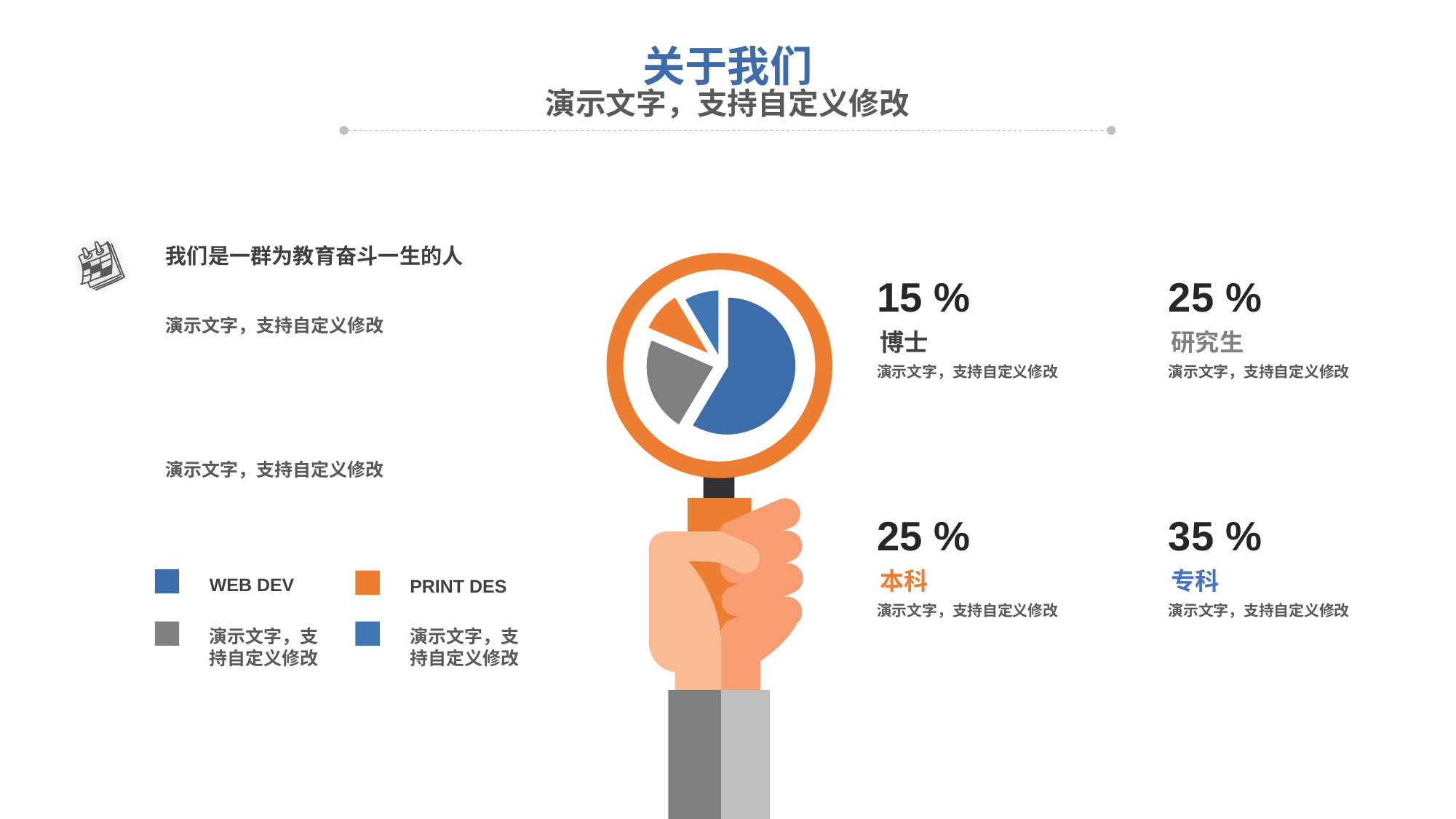

关于我们
演示文字，支持自定义修改
我们是一群为教育奋斗一生的人

15 %
博士
演示文字，支持自定义修改
25 %
研究生
演示文字，支持自定义修改

### Chart

| Category | Sales |
|---|---|
| Price 1 | 8.2 |
| Price 2 | 3.2 |
| Price 3 | 1.4 |
| Price 4 | 1.2 |
演示文字，支持自定义修改
演示文字，支持自定义修改
25 %
本科
演示文字，支持自定义修改
35 %
专科
演示文字，支持自定义修改
WEB DEV

PRINT DES

演示文字，支持自定义修改
演示文字，支持自定义修改